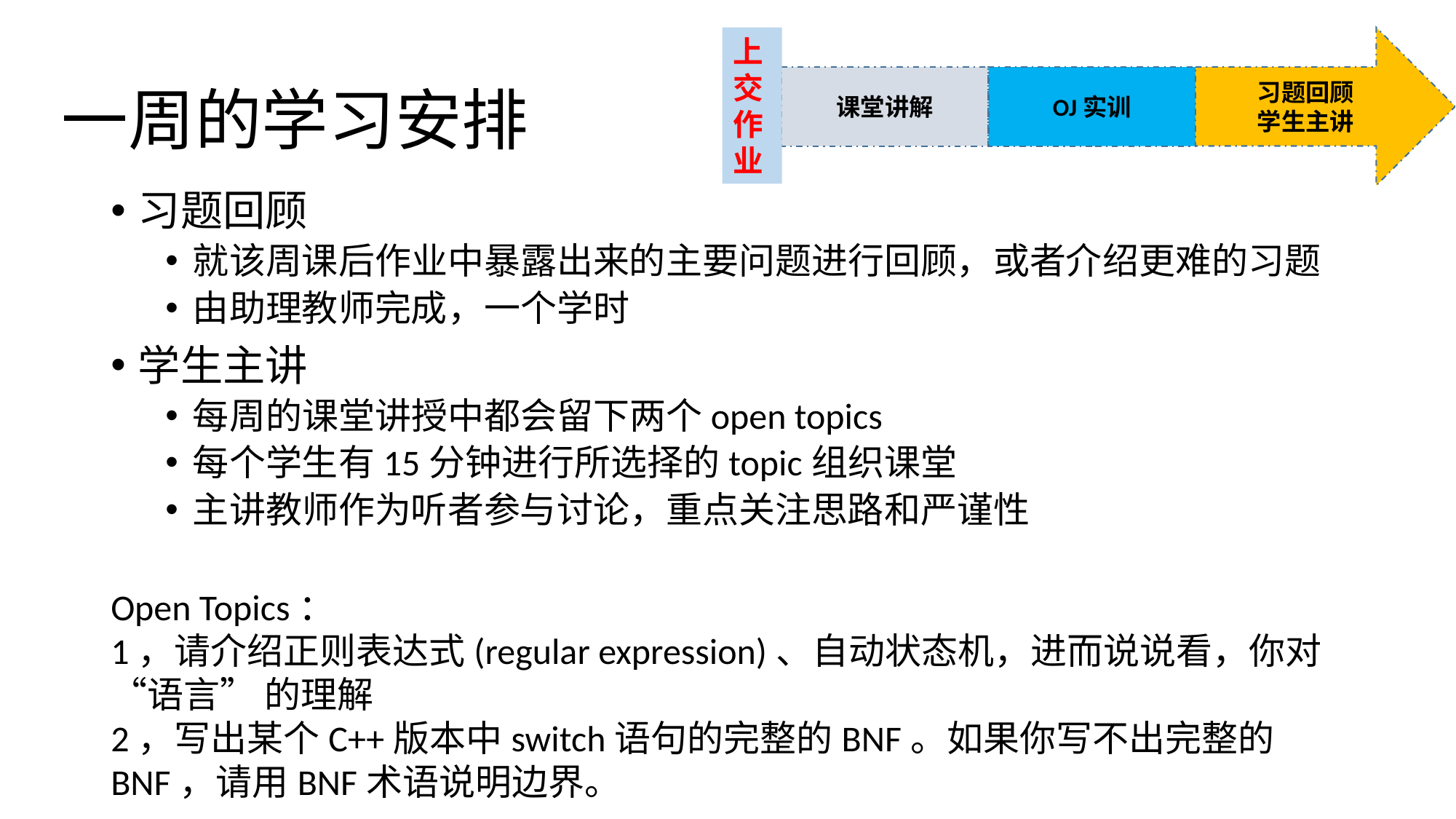

上交作业
习题回顾
学生主讲
# 一周的学习安排
课堂讲解
OJ实训
习题回顾
就该周课后作业中暴露出来的主要问题进行回顾，或者介绍更难的习题
由助理教师完成，一个学时
学生主讲
每周的课堂讲授中都会留下两个open topics
每个学生有15分钟进行所选择的topic组织课堂
主讲教师作为听者参与讨论，重点关注思路和严谨性
Open Topics：
1，请介绍正则表达式(regular expression)、自动状态机，进而说说看，你对“语言” 的理解
2，写出某个C++版本中switch语句的完整的BNF。如果你写不出完整的BNF，请用BNF术语说明边界。